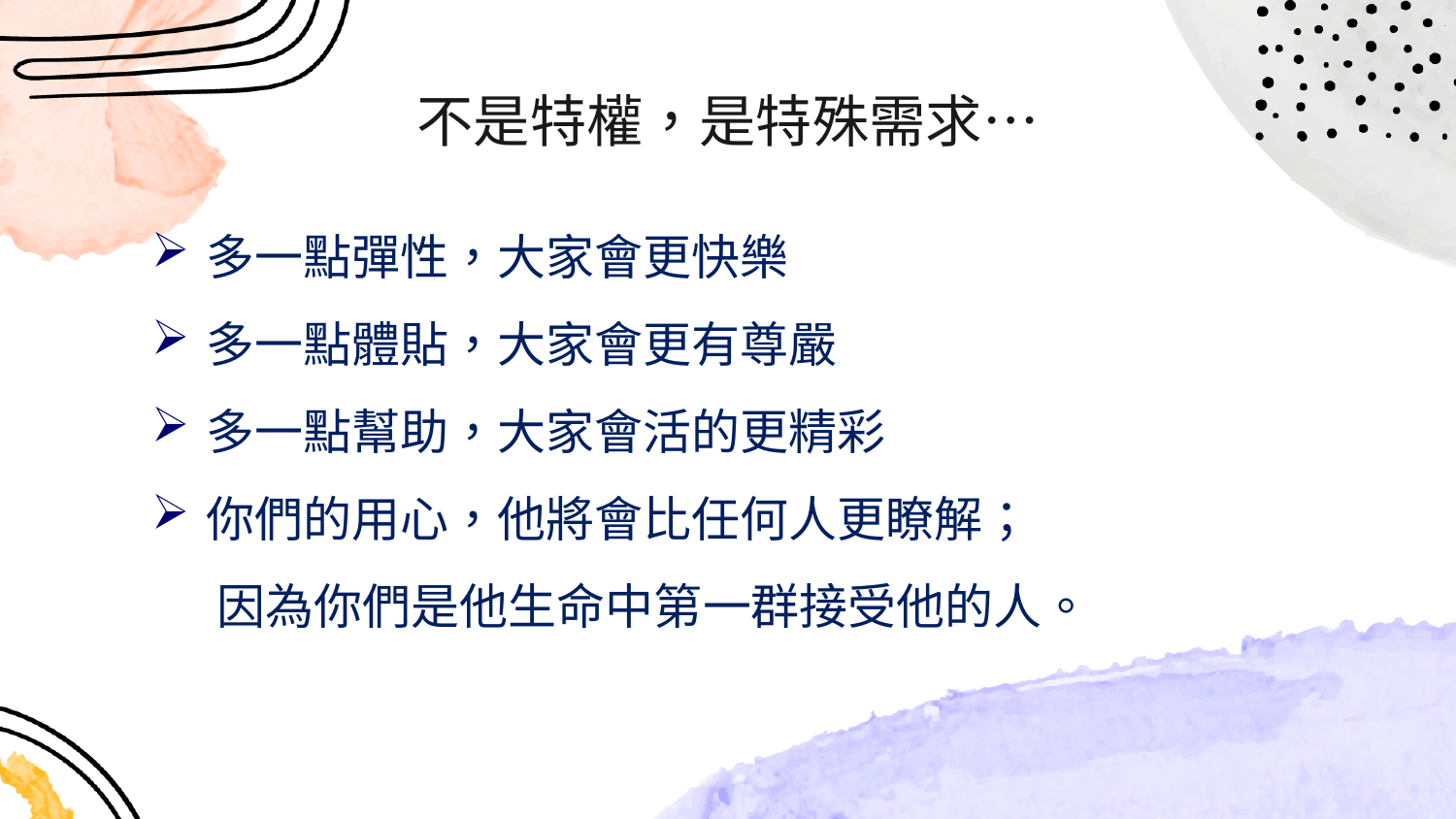

# 不是特權，是特殊需求…
多一點彈性，大家會更快樂
多一點體貼，大家會更有尊嚴
多一點幫助，大家會活的更精彩
你們的用心，他將會比任何人更瞭解；
       因為你們是他生命中第一群接受他的人。